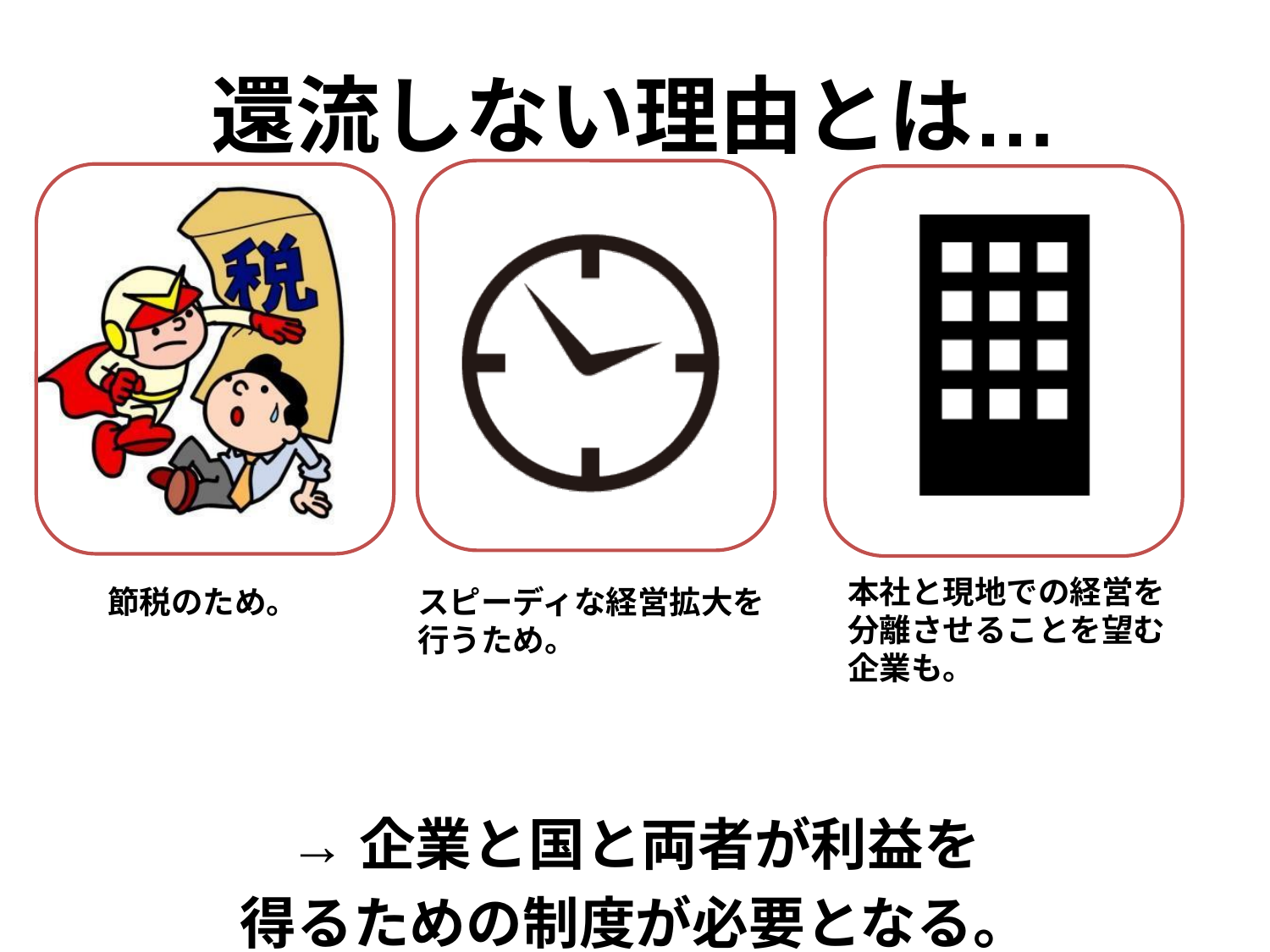

還流しない理由とは…

節税のため。

本社と現地での経営を分離させることを望む企業も。
スピーディな経営拡大を行うため。
→企業と国と両者が利益を
得るための制度が必要となる。